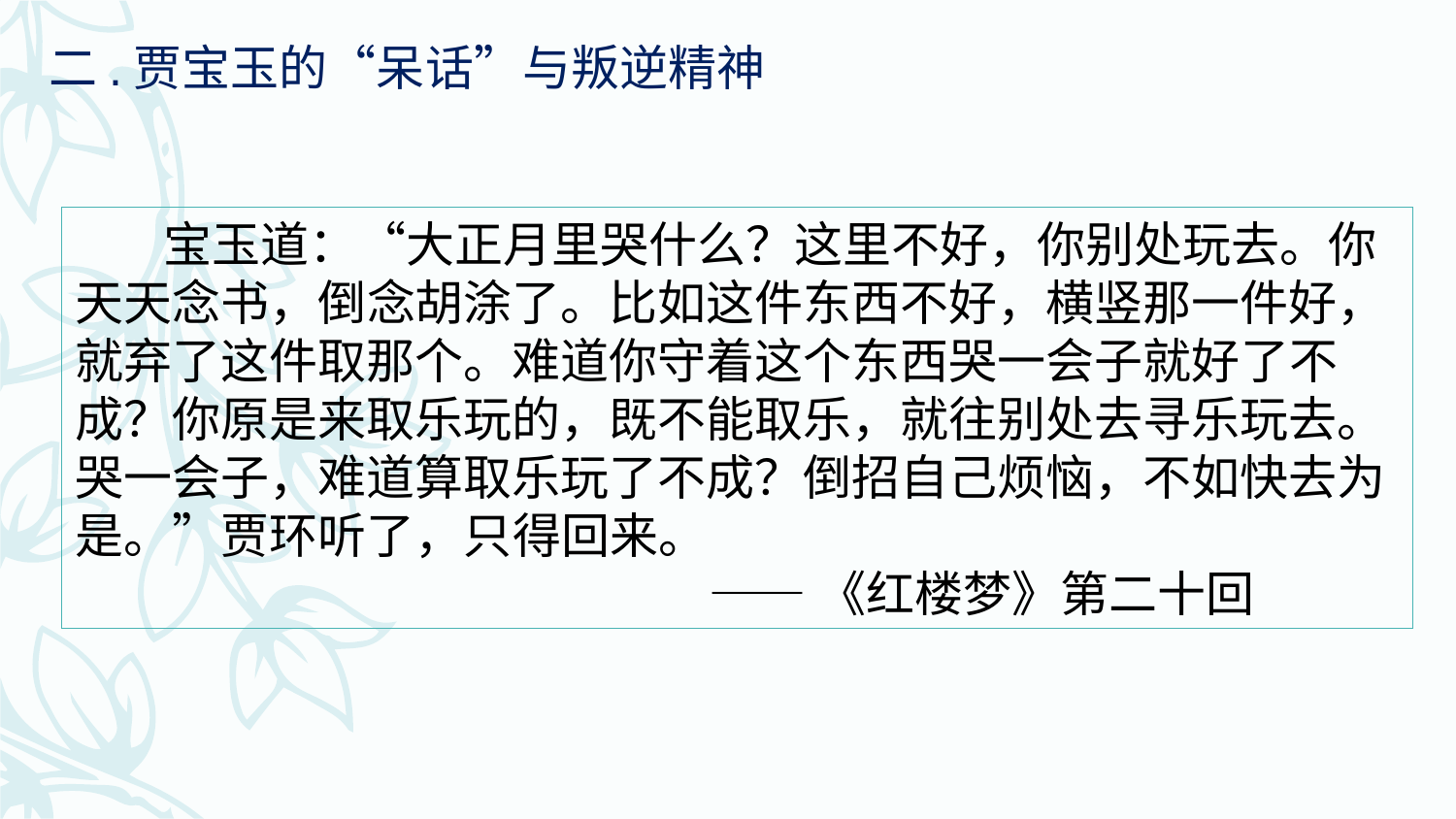

二.贾宝玉的“呆话”与叛逆精神
       宝玉道：“大正月里哭什么？这里不好，你别处玩去。你天天念书，倒念胡涂了。比如这件东西不好，横竖那一件好，就弃了这件取那个。难道你守着这个东西哭一会子就好了不成？你原是来取乐玩的，既不能取乐，就往别处去寻乐玩去。哭一会子，难道算取乐玩了不成？倒招自己烦恼，不如快去为是。”贾环听了，只得回来。
                                                          ——《红楼梦》第二十回